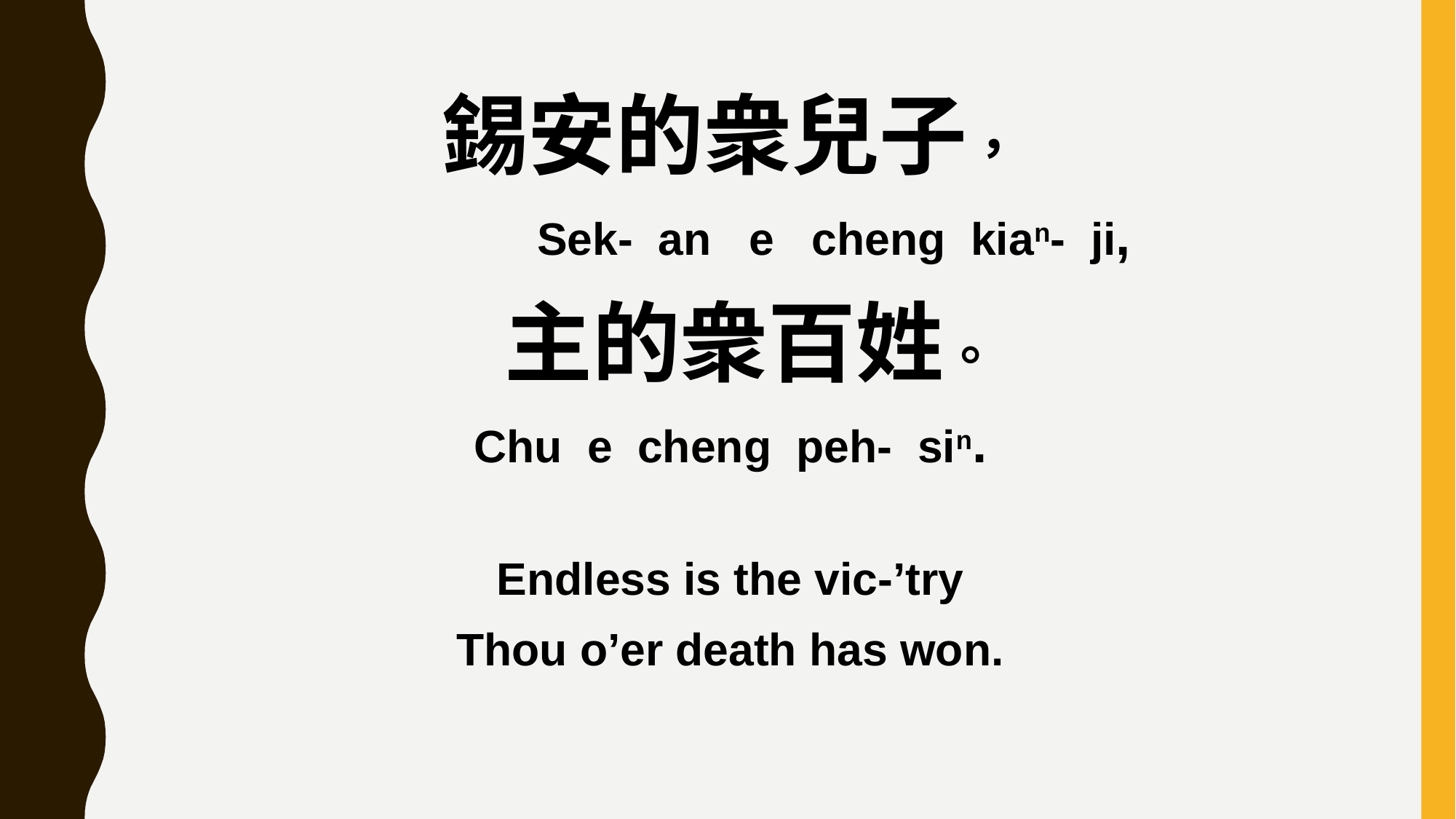

錫安的衆兒子，
                           Sek-  an   e   cheng  kian-  ji,
 主的衆百姓。
Chu  e  cheng  peh-  sin.

Endless is the vic-’try
Thou o’er death has won.